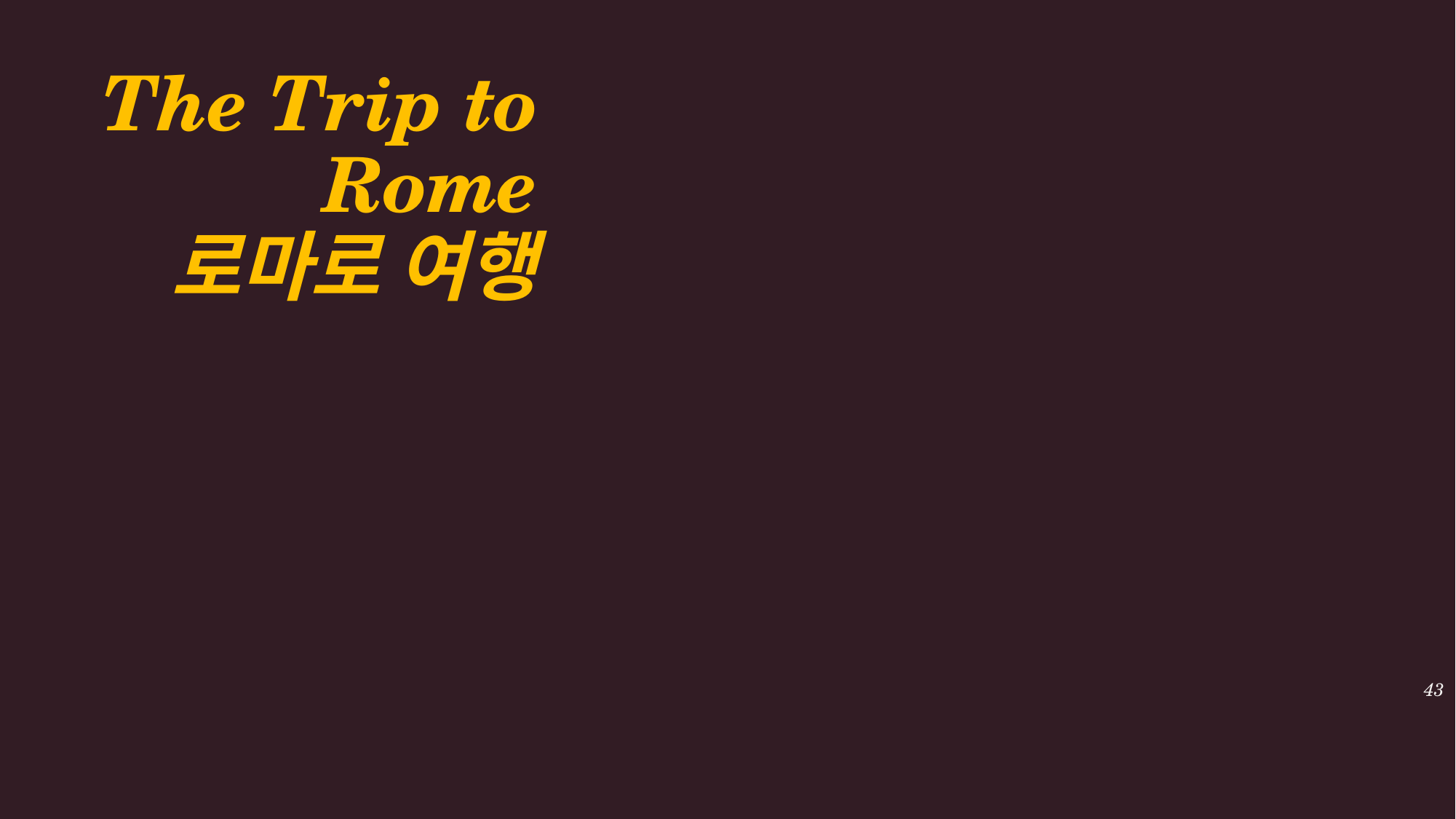

# The Trip to Rome
로마로 여행
43